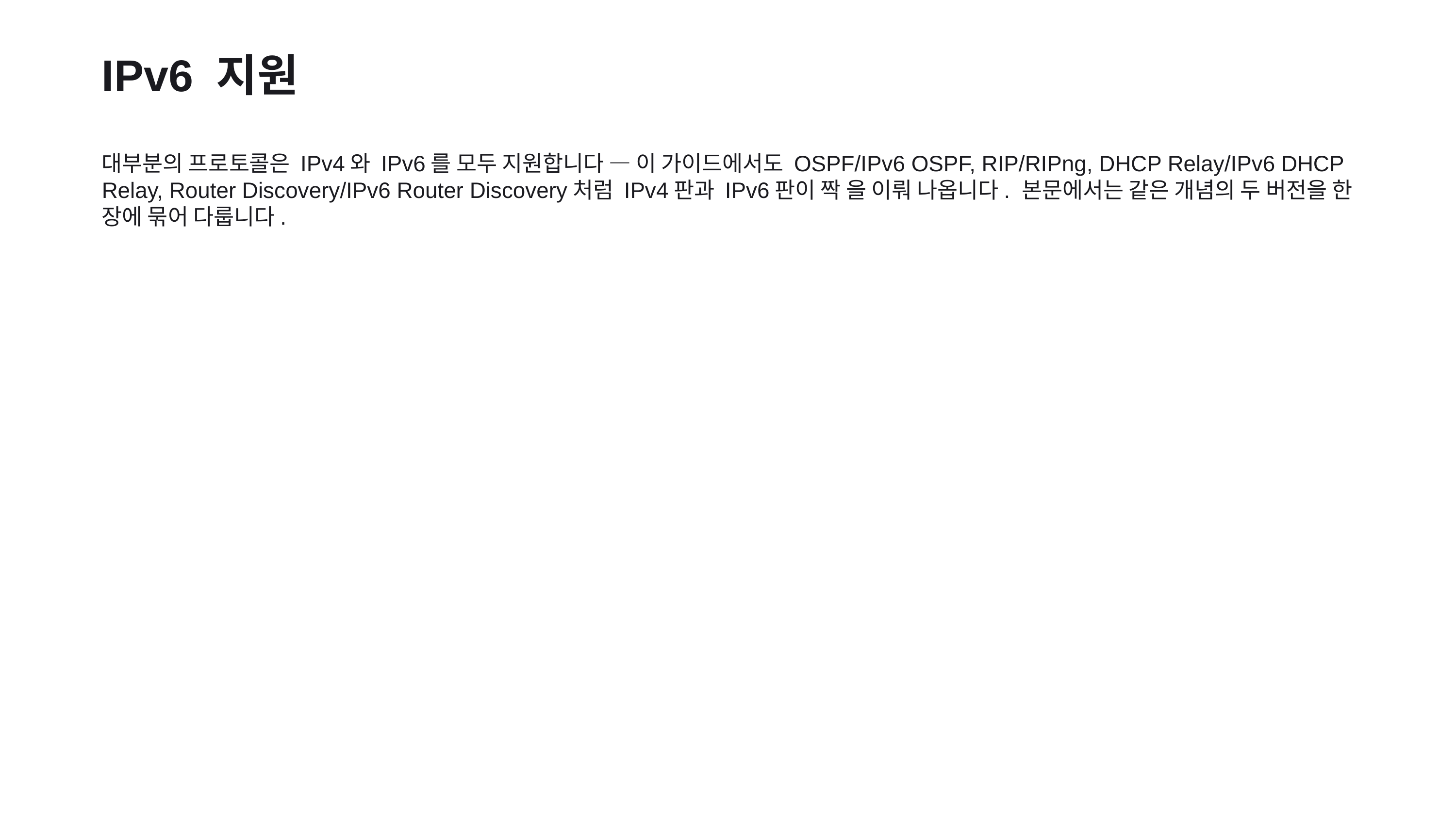

IPv6 지원
대부분의 프로토콜은 IPv4와 IPv6를 모두 지원합니다 — 이 가이드에서도 OSPF/IPv6 OSPF, RIP/RIPng, DHCP Relay/IPv6 DHCP Relay, Router Discovery/IPv6 Router Discovery처럼 IPv4판과 IPv6판이 짝 을 이뤄 나옵니다. 본문에서는 같은 개념의 두 버전을 한 장에 묶어 다룹니다.